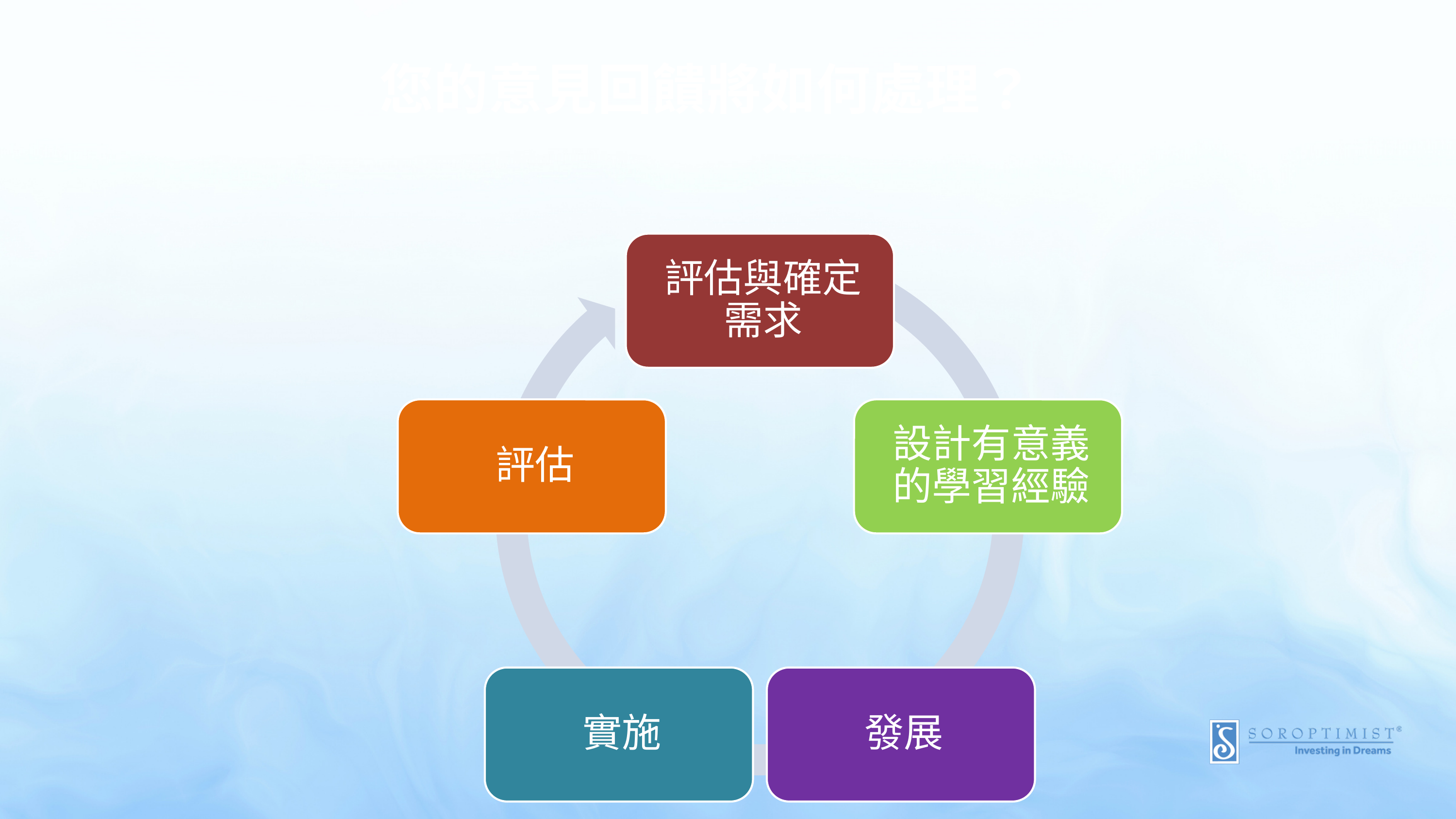

您的意見回饋將如何處理？
評估與確定需求
設計有意義的學習經驗
發展
實施
評估